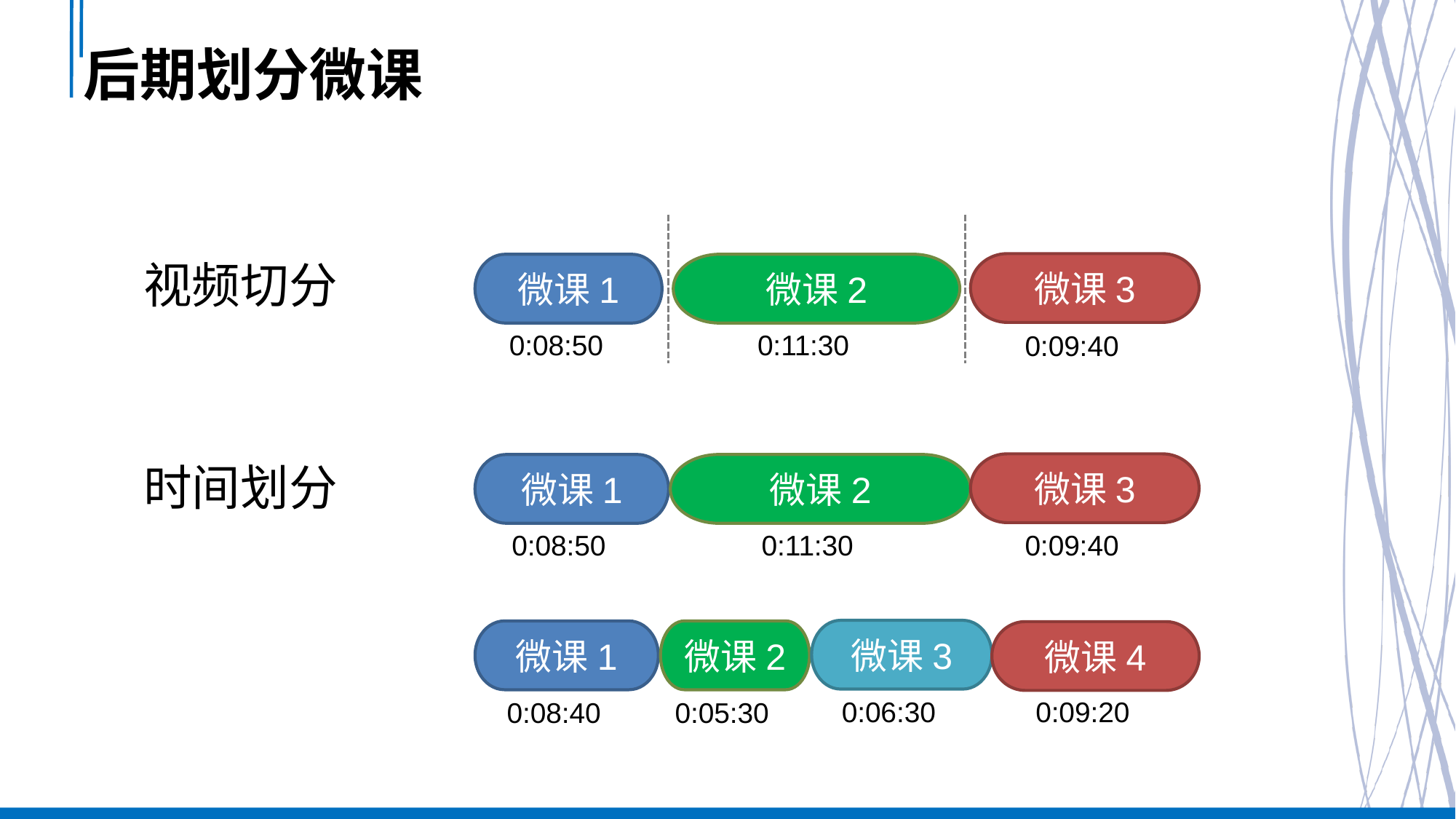

# 后期划分微课
视频切分
微课3
微课1
微课2
0:08:50
0:11:30
0:09:40
时间划分
微课3
微课1
微课2
0:09:40
0:08:50
0:11:30
微课3
微课1
微课2
微课4
0:06:30
0:09:20
0:08:40
0:05:30